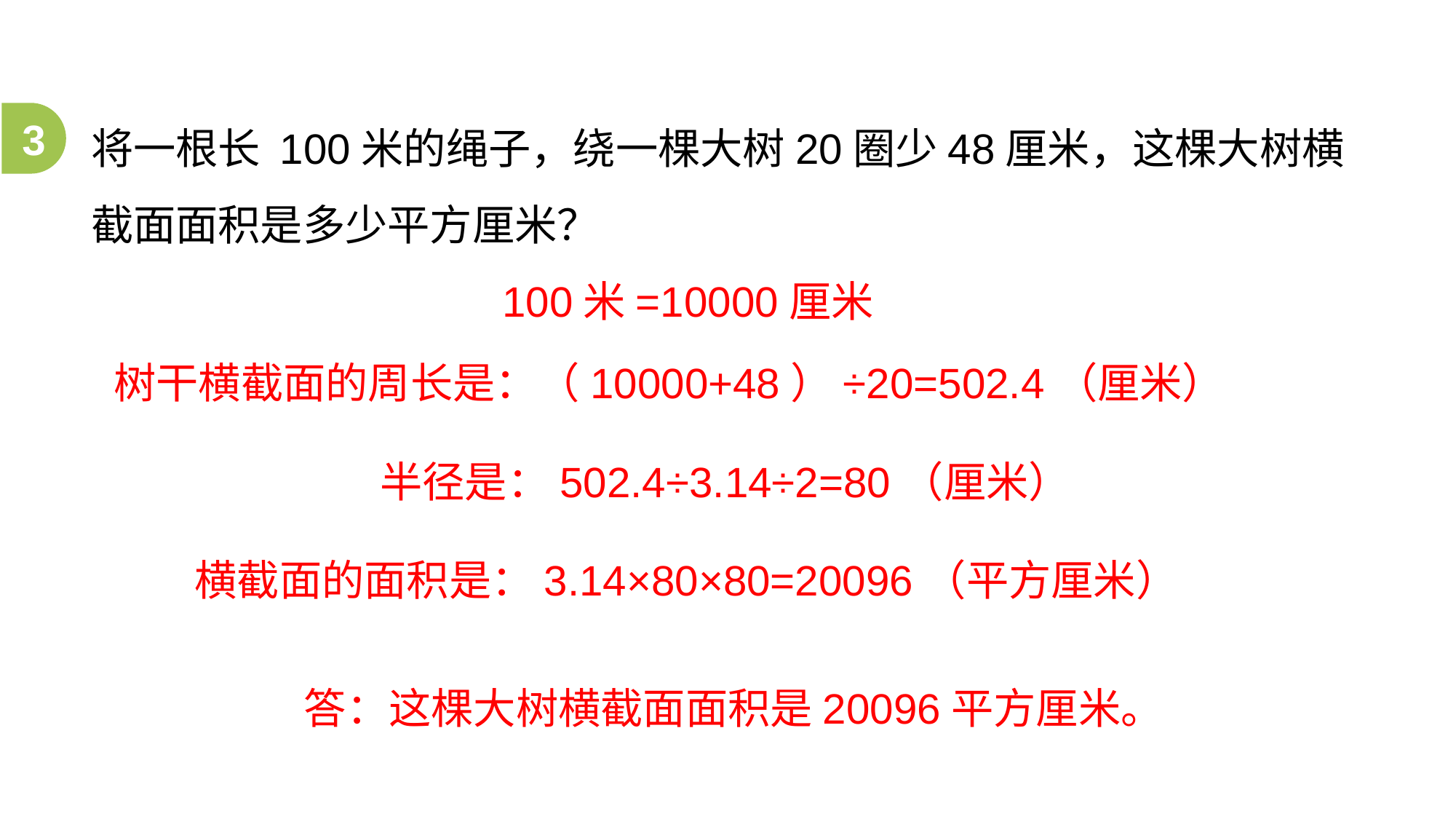

将一根长 100米的绳子，绕一棵大树20圈少48厘米，这棵大树横截面面积是多少平方厘米？
3
100米=10000厘米
树干横截面的周长是：（10000+48）÷20=502.4（厘米）
半径是：502.4÷3.14÷2=80（厘米）
横截面的面积是：3.14×80×80=20096（平方厘米）
答：这棵大树横截面面积是20096平方厘米。